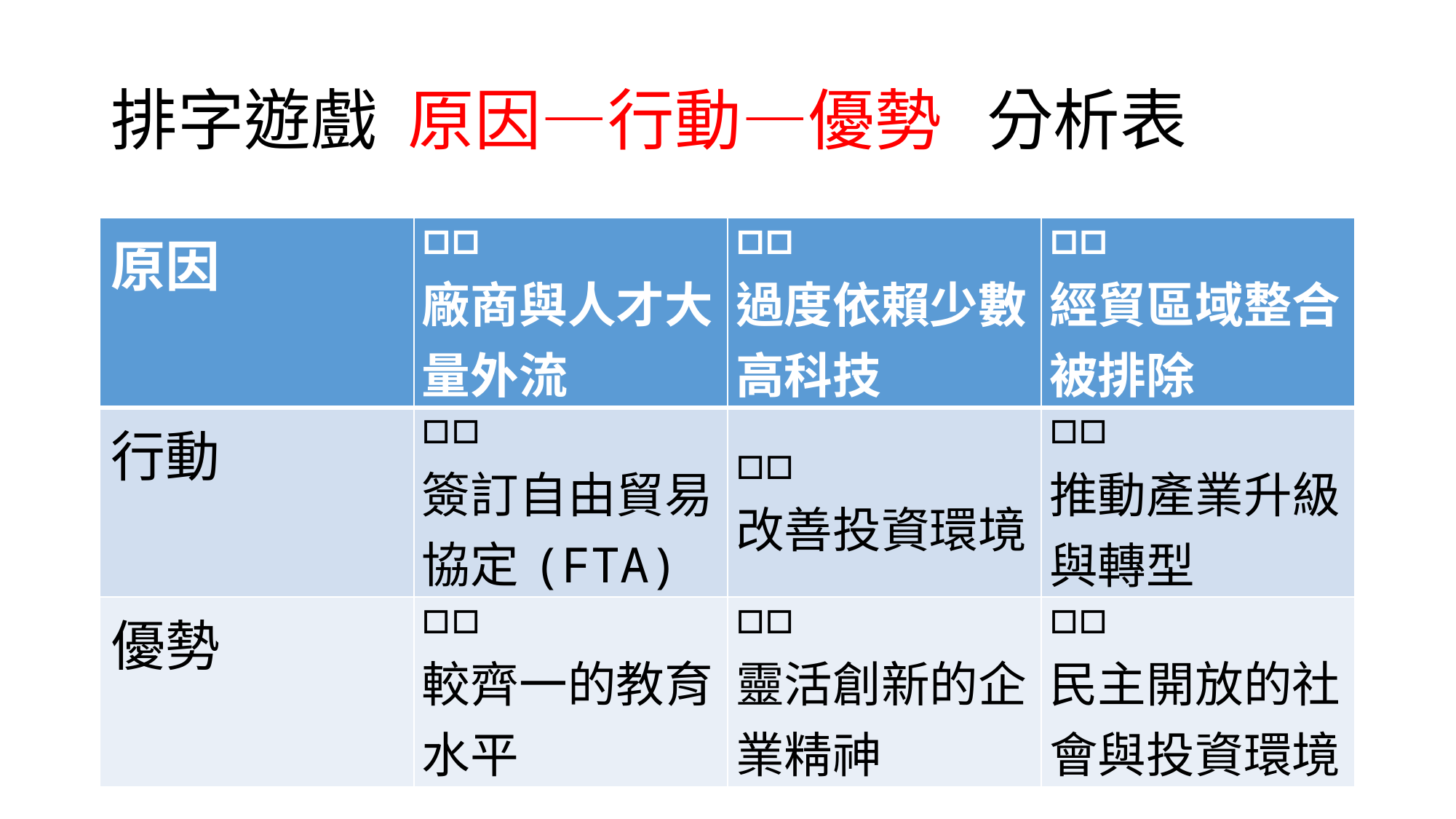

# 排字遊戲  原因—行動—優勢   分析表
| 原因 | □□ 廠商與人才大量外流 | □□ 過度依賴少數高科技 | □□ 經貿區域整合被排除 |
| --- | --- | --- | --- |
| 行動 | □□ 簽訂自由貿易協定(FTA) | □□ 改善投資環境 | □□ 推動產業升級與轉型 |
| 優勢 | □□ 較齊一的教育水平 | □□ 靈活創新的企業精神 | □□ 民主開放的社會與投資環境 |